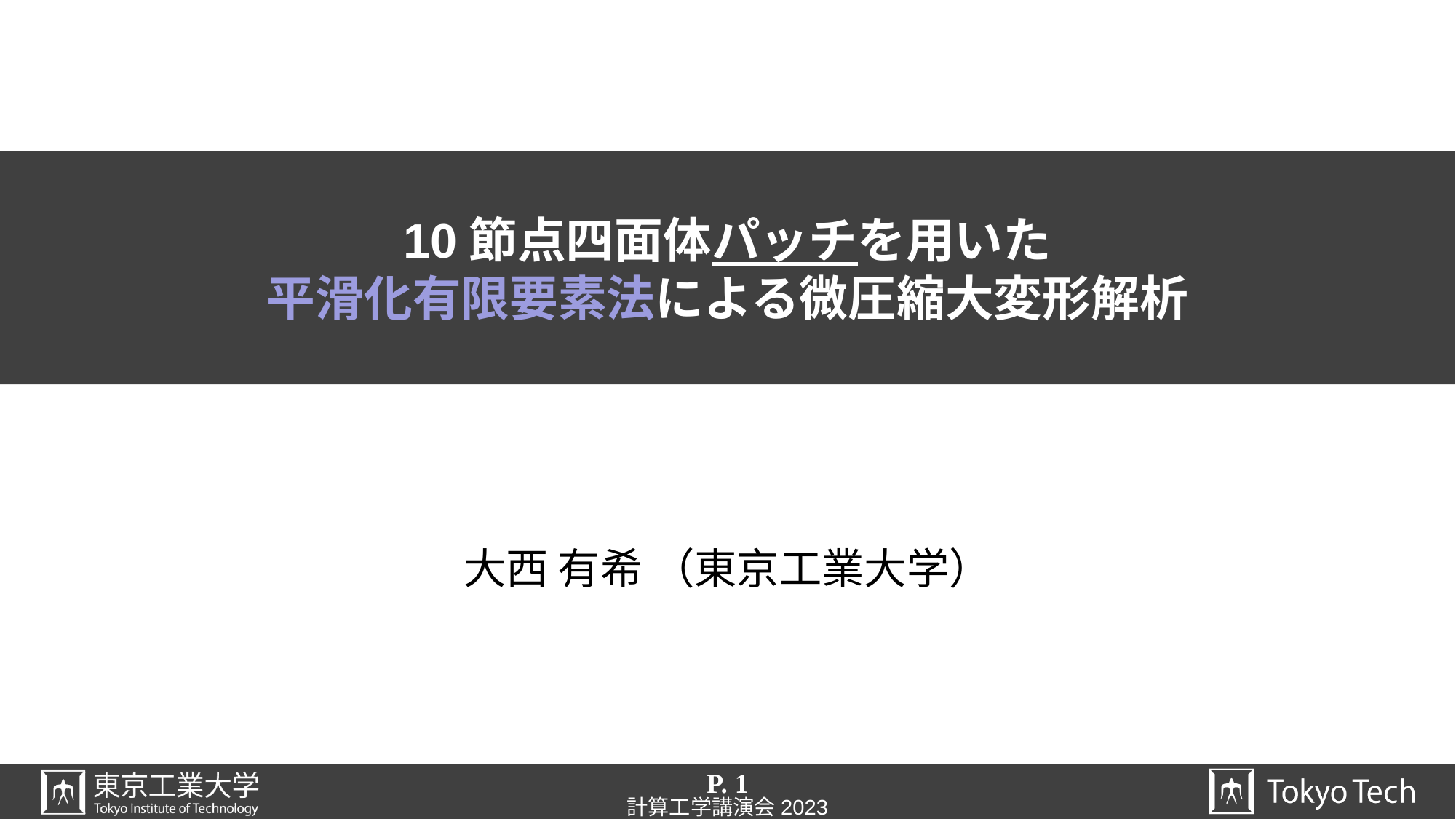

# 10節点四面体パッチを用いた 平滑化有限要素法による微圧縮大変形解析
大西 有希 （東京工業大学）
P. 1